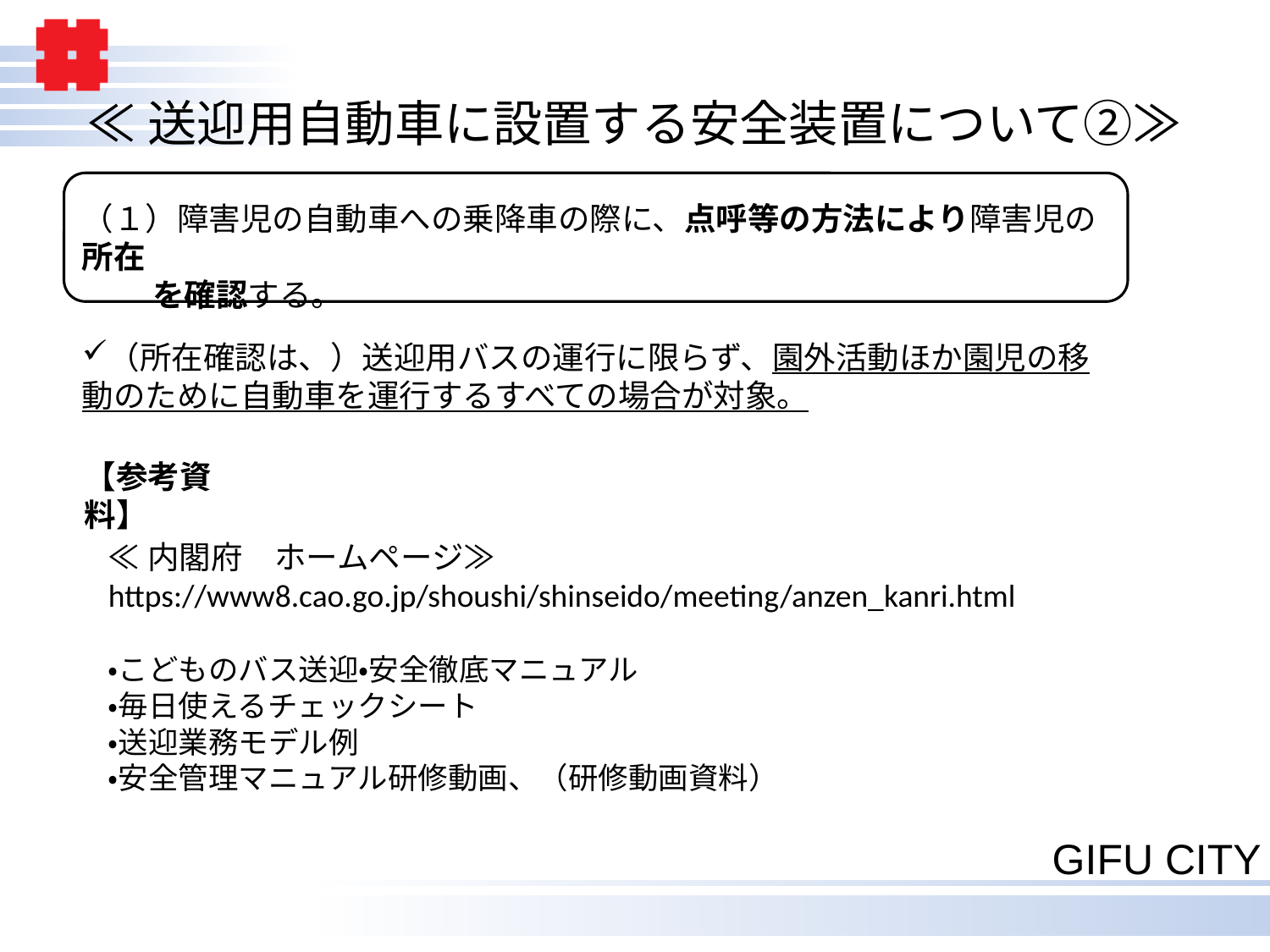

# ≪送迎用自動車に設置する安全装置について②≫

（１）障害児の自動車への乗降車の際に、点呼等の方法により障害児の所在
　　 を確認する。
（所在確認は、）送迎用バスの運行に限らず、園外活動ほか園児の移動のために自動車を運行するすべての場合が対象。
【参考資料】
≪内閣府　ホームページ≫
https://www8.cao.go.jp/shoushi/shinseido/meeting/anzen_kanri.html

・こどものバス送迎・安全徹底マニュアル
・毎日使えるチェックシート
・送迎業務モデル例
・安全管理マニュアル研修動画、（研修動画資料）